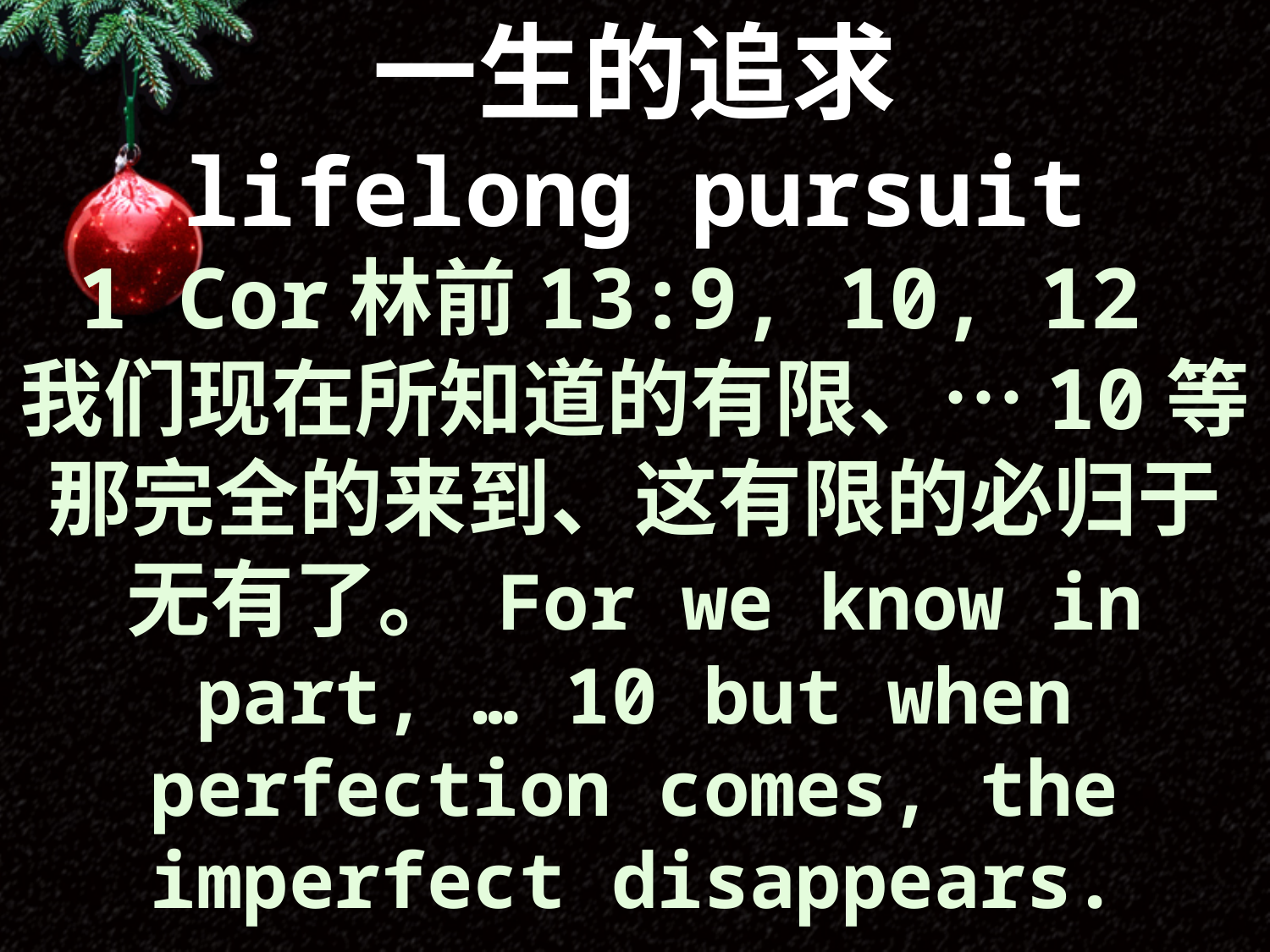

一生的追求
lifelong pursuit
1 Cor林前13:9, 10, 12
我们现在所知道的有限、…10等那完全的来到、这有限的必归于无有了。 For we know in part, … 10 but when perfection comes, the imperfect disappears.